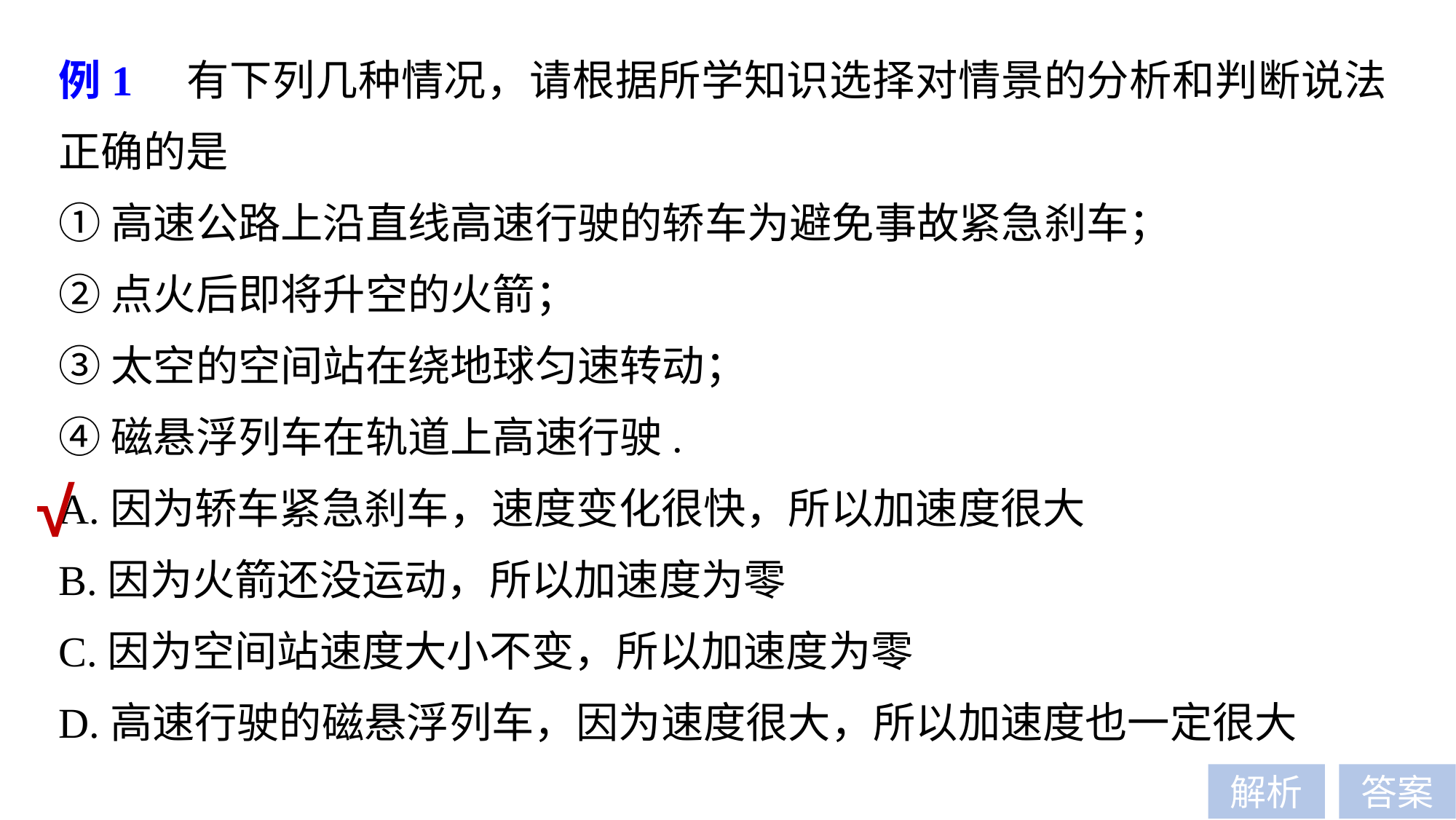

例1　有下列几种情况，请根据所学知识选择对情景的分析和判断说法正确的是
①高速公路上沿直线高速行驶的轿车为避免事故紧急刹车；
②点火后即将升空的火箭；
③太空的空间站在绕地球匀速转动；
④磁悬浮列车在轨道上高速行驶.
A.因为轿车紧急刹车，速度变化很快，所以加速度很大
B.因为火箭还没运动，所以加速度为零
C.因为空间站速度大小不变，所以加速度为零
D.高速行驶的磁悬浮列车，因为速度很大，所以加速度也一定很大
√
解析
答案